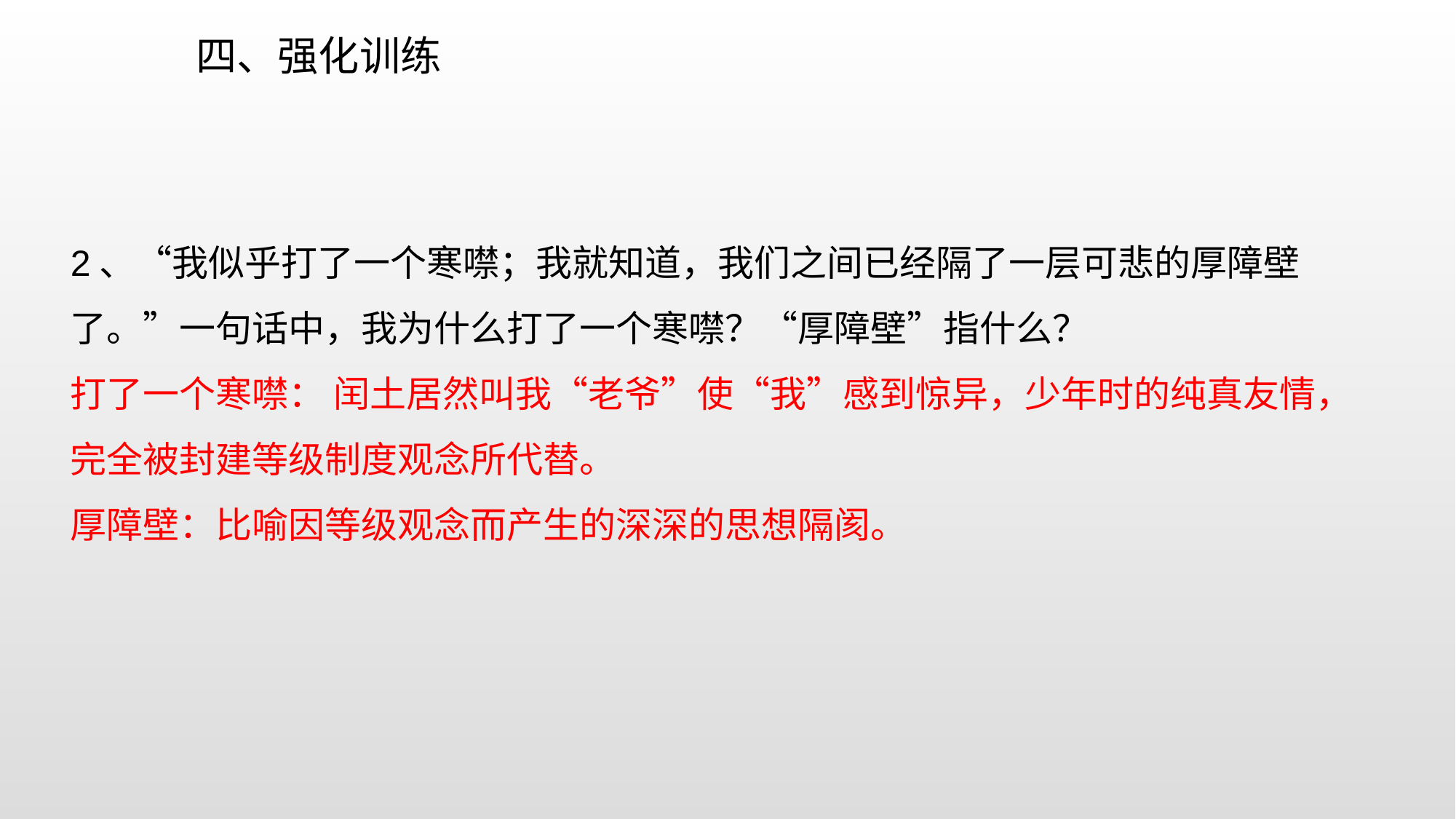

四、强化训练
2、“我似乎打了一个寒噤；我就知道，我们之间已经隔了一层可悲的厚障壁了。”一句话中，我为什么打了一个寒噤？“厚障壁”指什么？
打了一个寒噤： 闰土居然叫我“老爷”使“我”感到惊异，少年时的纯真友情，完全被封建等级制度观念所代替。
厚障壁：比喻因等级观念而产生的深深的思想隔阂。